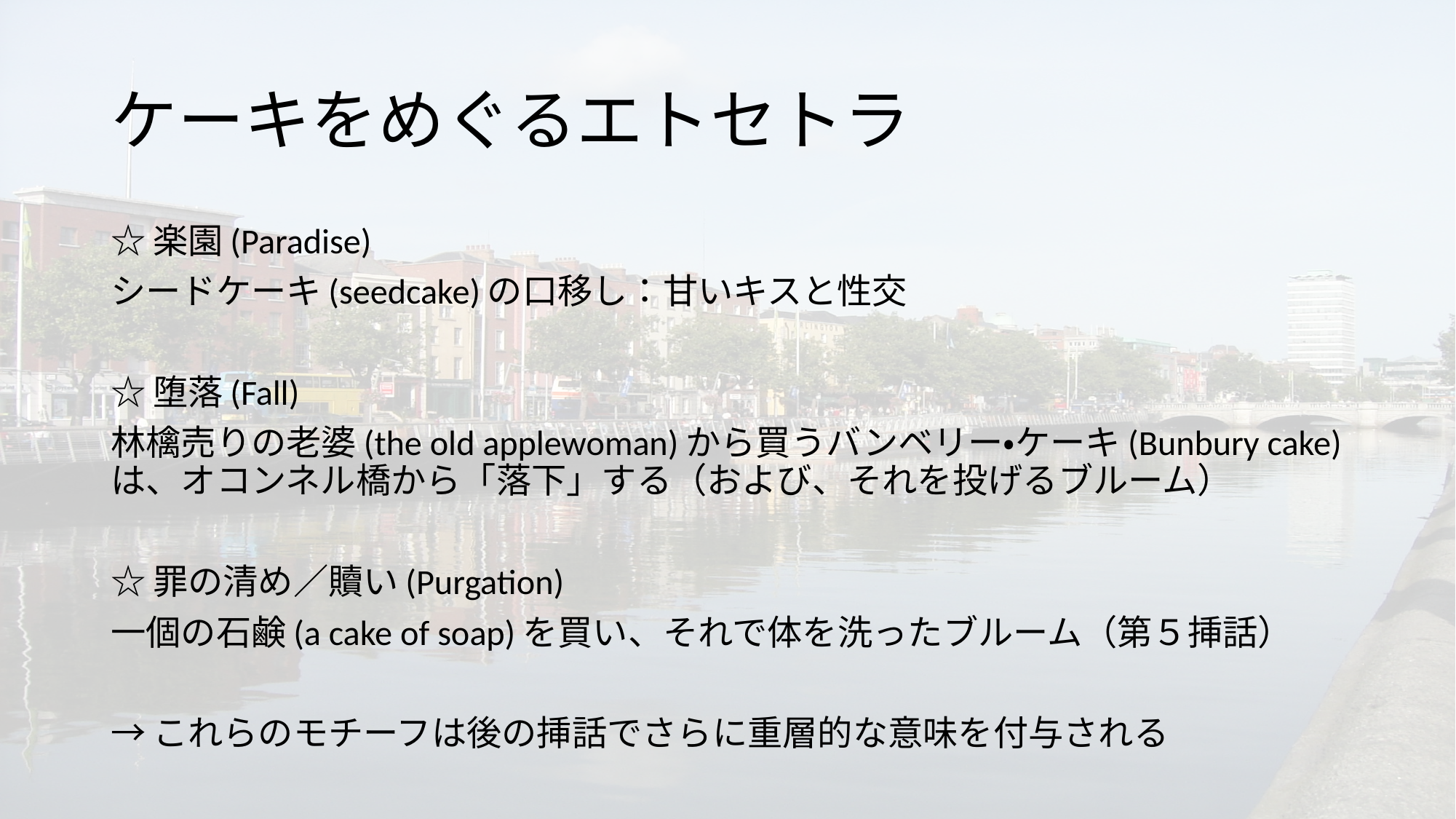

# ケーキをめぐるエトセトラ
☆楽園(Paradise)
シードケーキ(seedcake)の口移し：甘いキスと性交

☆堕落(Fall)
林檎売りの老婆(the old applewoman)から買うバンベリー・ケーキ(Bunbury cake)は、オコンネル橋から「落下」する（および、それを投げるブルーム）

☆罪の清め／贖い(Purgation)
一個の石鹸(a cake of soap)を買い、それで体を洗ったブルーム（第５挿話）

→これらのモチーフは後の挿話でさらに重層的な意味を付与される